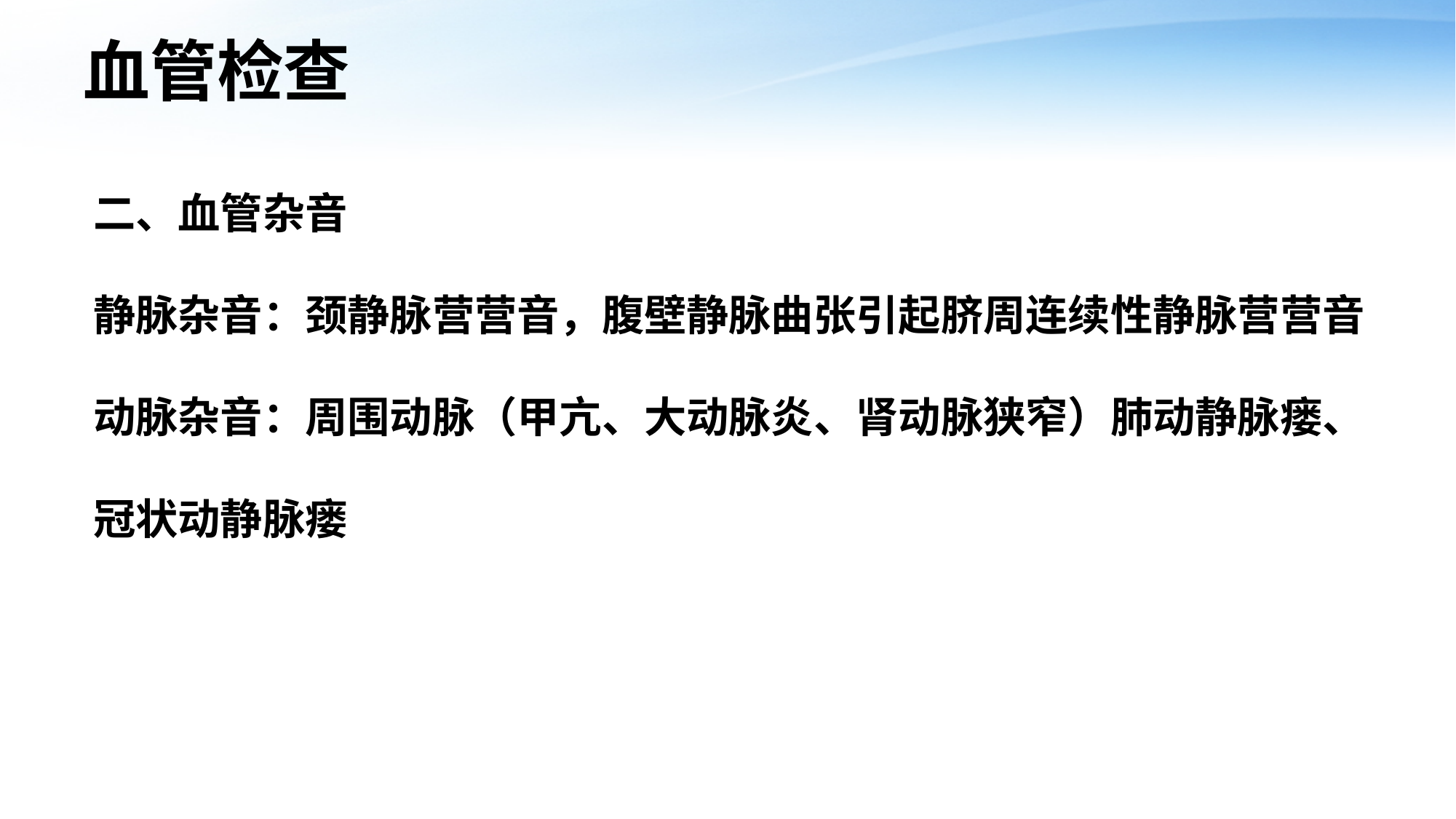

# 血管检查
二、血管杂音
静脉杂音：颈静脉营营音，腹壁静脉曲张引起脐周连续性静脉营营音
动脉杂音：周围动脉（甲亢、大动脉炎、肾动脉狭窄）肺动静脉瘘、冠状动静脉瘘